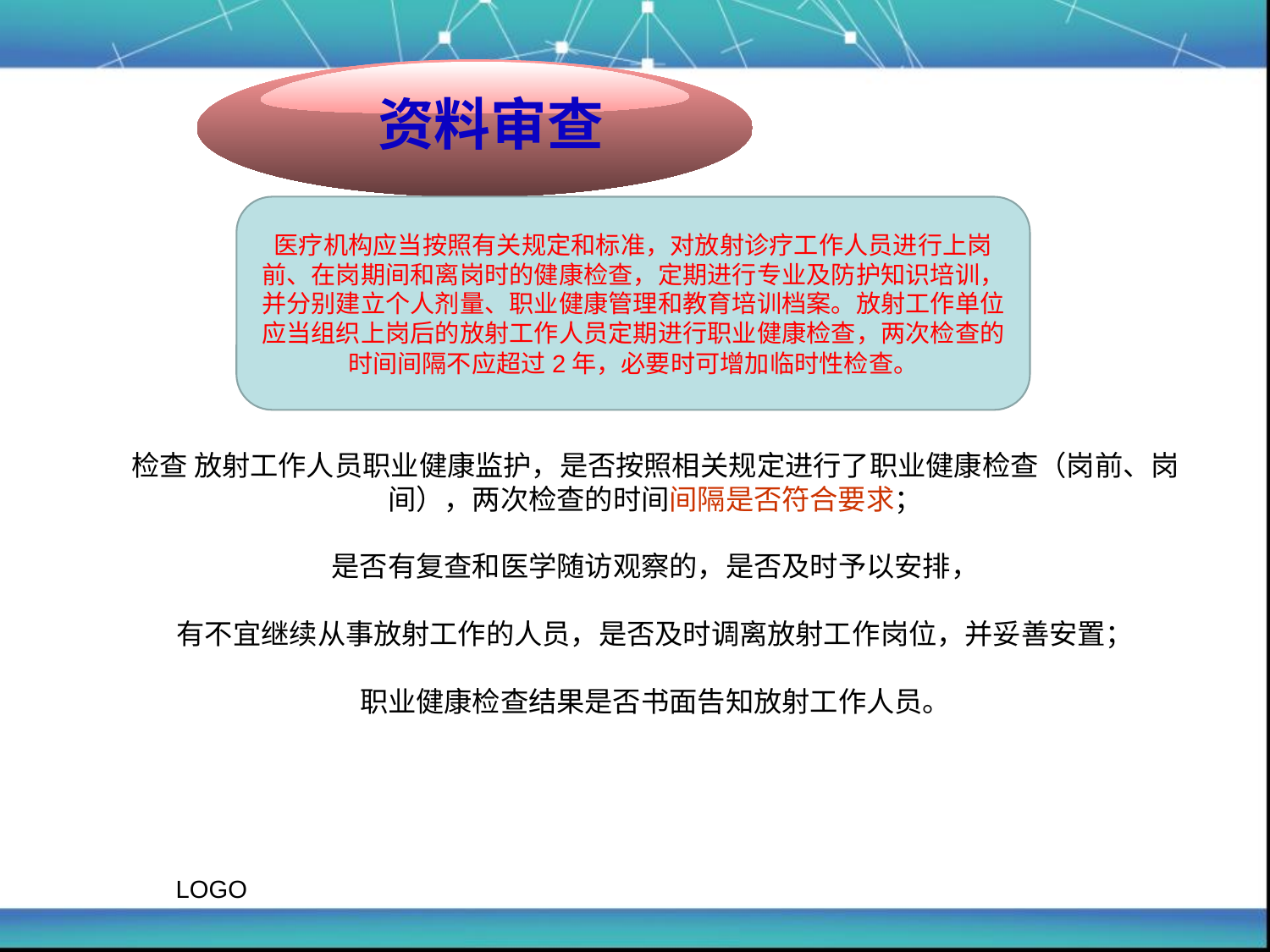

资料审查
#

医疗机构应当按照有关规定和标准，对放射诊疗工作人员进行上岗前、在岗期间和离岗时的健康检查，定期进行专业及防护知识培训，并分别建立个人剂量、职业健康管理和教育培训档案。放射工作单位应当组织上岗后的放射工作人员定期进行职业健康检查，两次检查的时间间隔不应超过2年，必要时可增加临时性检查。
检查 放射工作人员职业健康监护，是否按照相关规定进行了职业健康检查（岗前、岗间），两次检查的时间间隔是否符合要求；

是否有复查和医学随访观察的，是否及时予以安排，

有不宜继续从事放射工作的人员，是否及时调离放射工作岗位，并妥善安置；

职业健康检查结果是否书面告知放射工作人员。
LOGO